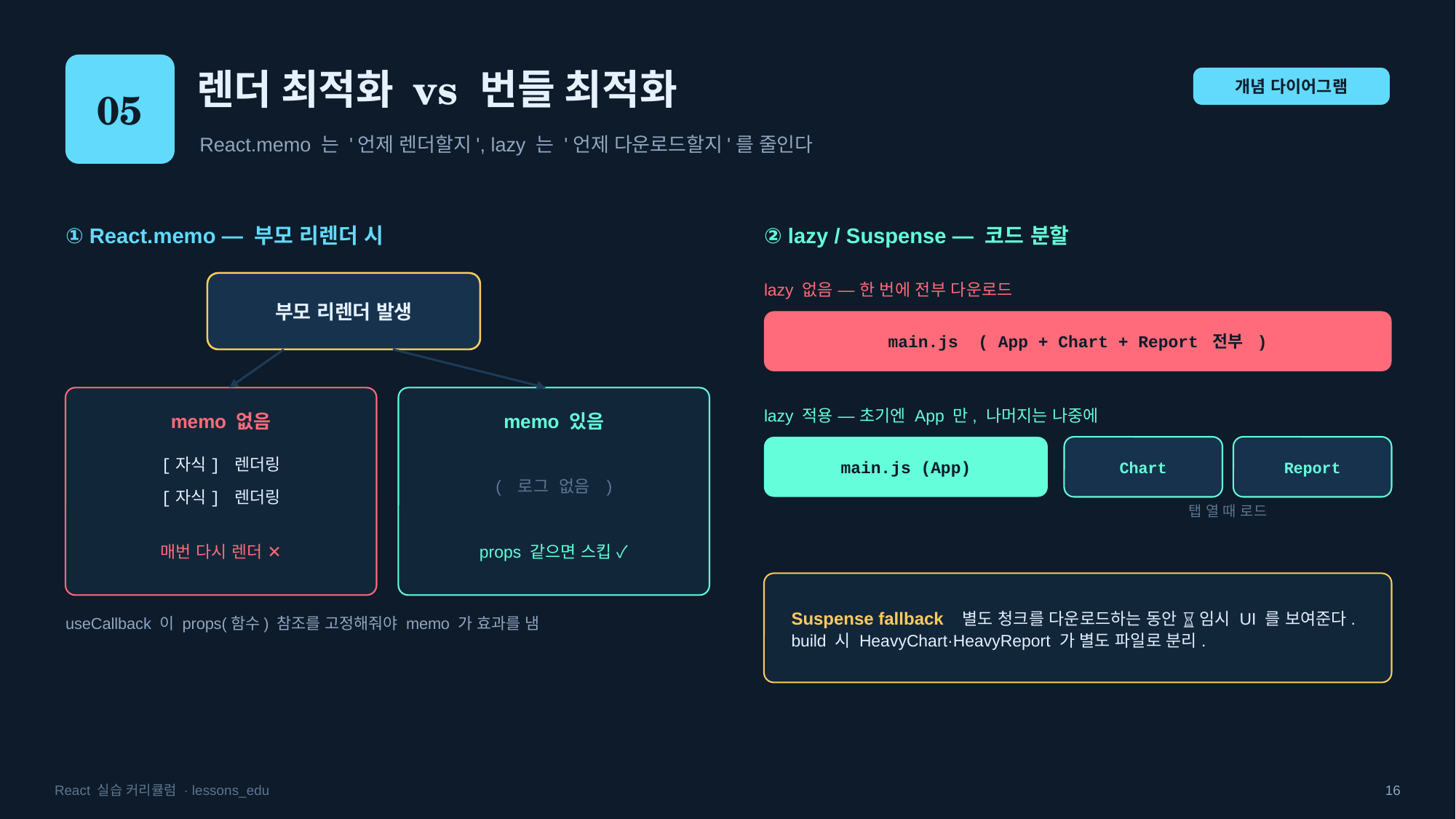

05
렌더 최적화 vs 번들 최적화
개념 다이어그램
React.memo 는 '언제 렌더할지', lazy 는 '언제 다운로드할지'를 줄인다
① React.memo — 부모 리렌더 시
② lazy / Suspense — 코드 분할

부모 리렌더 발생
lazy 없음 — 한 번에 전부 다운로드

main.js  ( App + Chart + Report 전부 )

lazy 적용 — 초기엔 App 만, 나머지는 나중에
memo 없음
memo 있음

main.js (App)

Chart

Report
[자식] 렌더링
( 로그 없음 )
[자식] 렌더링
탭 열 때 로드
매번 다시 렌더 ✕
props 같으면 스킵 ✓

Suspense fallback   별도 청크를 다운로드하는 동안 ⏳ 임시 UI 를 보여준다. build 시 HeavyChart·HeavyReport 가 별도 파일로 분리.
useCallback 이 props(함수) 참조를 고정해줘야 memo 가 효과를 냄
React 실습 커리큘럼 · lessons_edu
16